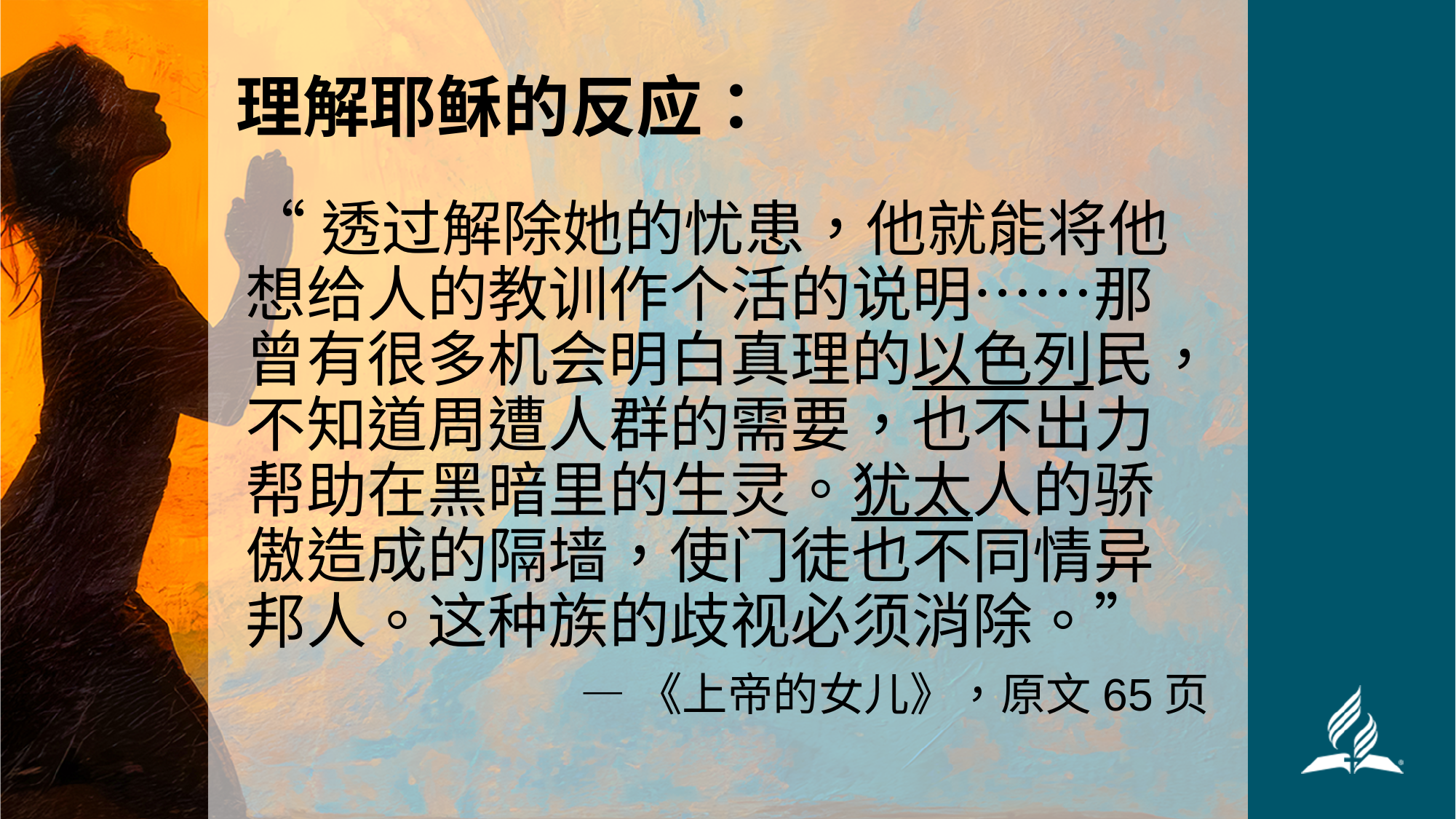

# 理解耶稣的反应：
“透过解除她的忧患，他就能将他想给人的教训作个活的说明……那曾有很多机会明白真理的以色列民，不知道周遭人群的需要，也不出力帮助在黑暗里的生灵。犹太人的骄傲造成的隔墙，使门徒也不同情异邦人。这种族的歧视必须消除。”
—《上帝的女儿》，原文65页